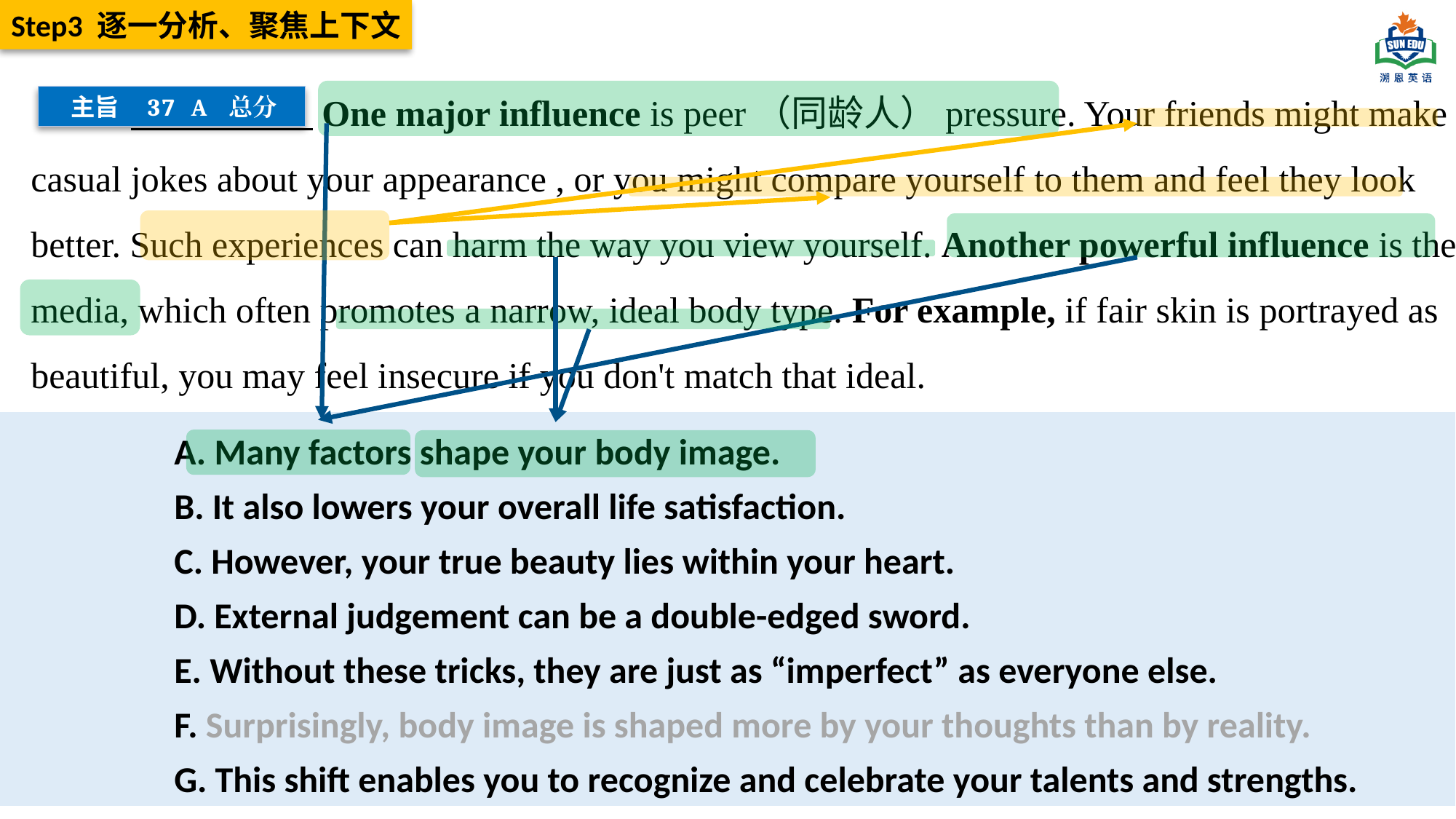

Step3 逐一分析、聚焦上下文
           37                 One major influence is peer（同龄人）pressure. Your friends might make casual jokes about your appearance , or you might compare yourself to them and feel they look better. Such experiences can harm the way you view yourself. Another powerful influence is the media, which often promotes a narrow, ideal body type. For example, if fair skin is portrayed as beautiful, you may feel insecure if you don't match that ideal.

   主旨    37   A   总分

                    A. Many factors shape your body image.
                    B. It also lowers your overall life satisfaction.
                    C. However, your true beauty lies within your heart.
                    D. External judgement can be a double-edged sword.
                    E. Without these tricks, they are just as “imperfect” as everyone else.
                    F. Surprisingly, body image is shaped more by your thoughts than by reality.
                    G. This shift enables you to recognize and celebrate your talents and strengths.